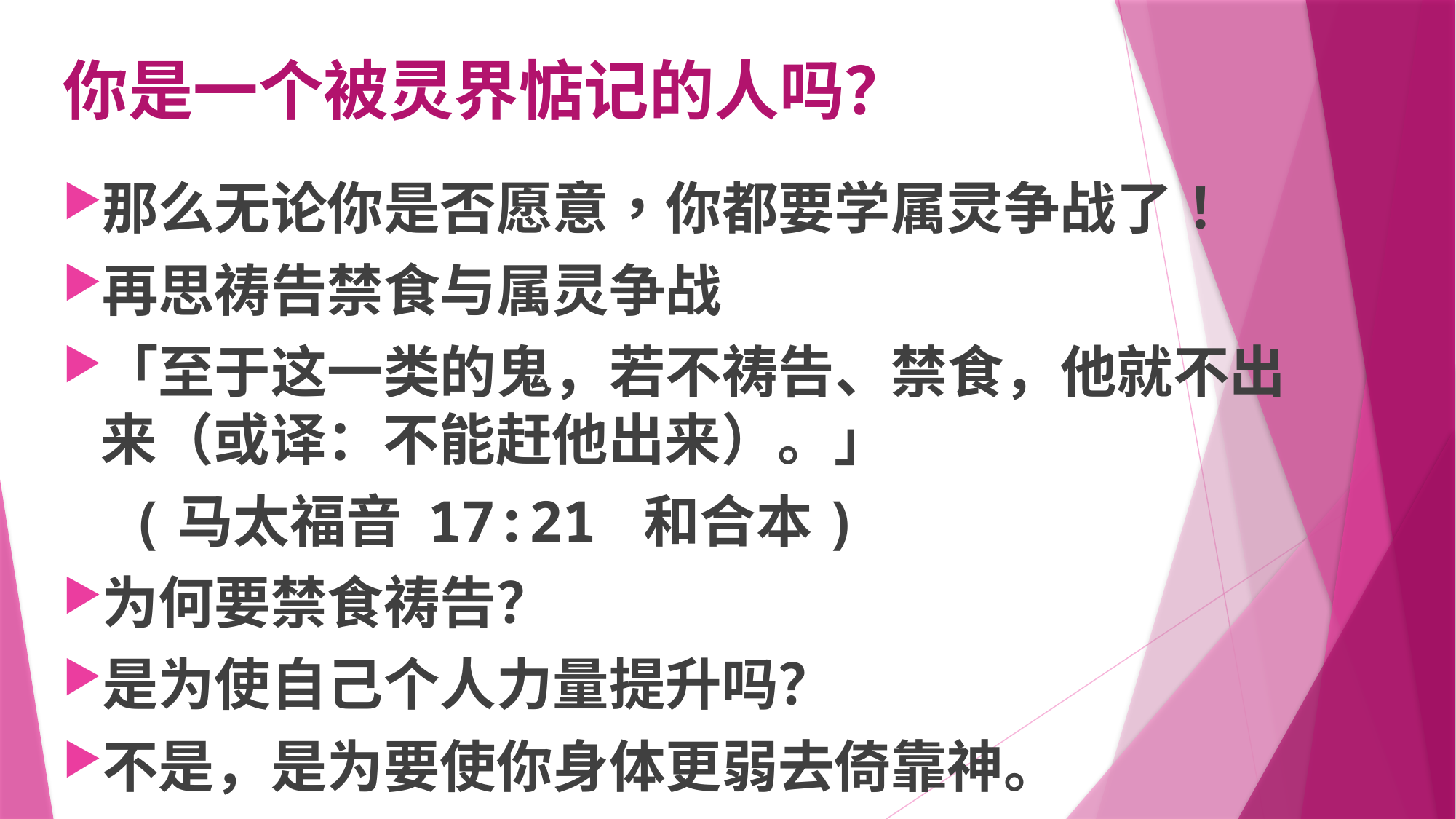

# 你是一个被灵界惦记的人吗？
那么无论你是否愿意，你都要学属灵争战了！
再思祷告禁食与属灵争战
「至于这一类的鬼，若不祷告、禁食，他就不出来（或译：不能赶他出来）。」
  (马太福音 17:21 和合本)
为何要禁食祷告？
是为使自己个人力量提升吗？
不是，是为要使你身体更弱去倚靠神。